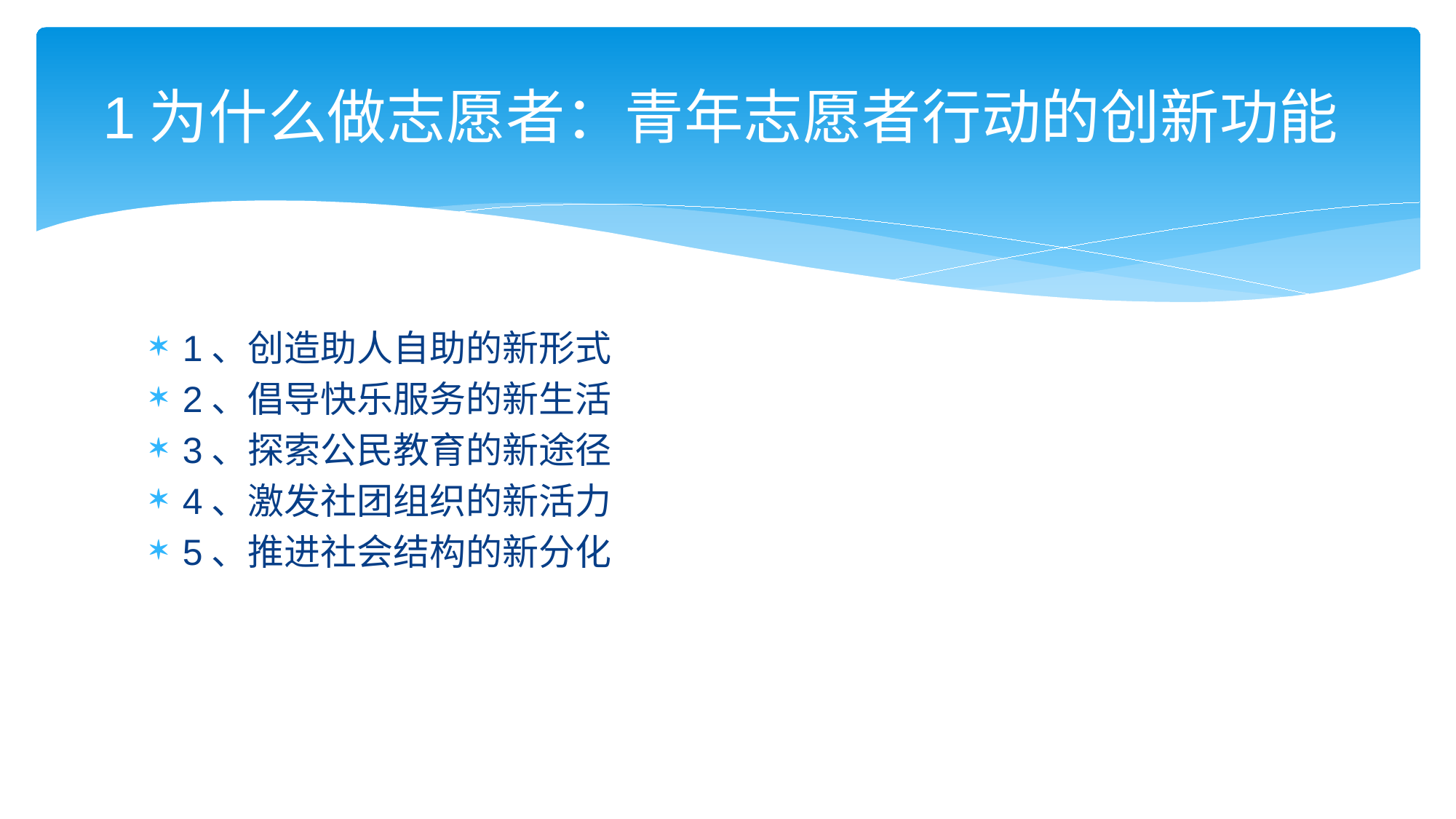

# 1为什么做志愿者：青年志愿者行动的创新功能
1、创造助人自助的新形式
2、倡导快乐服务的新生活
3、探索公民教育的新途径
4、激发社团组织的新活力
5、推进社会结构的新分化